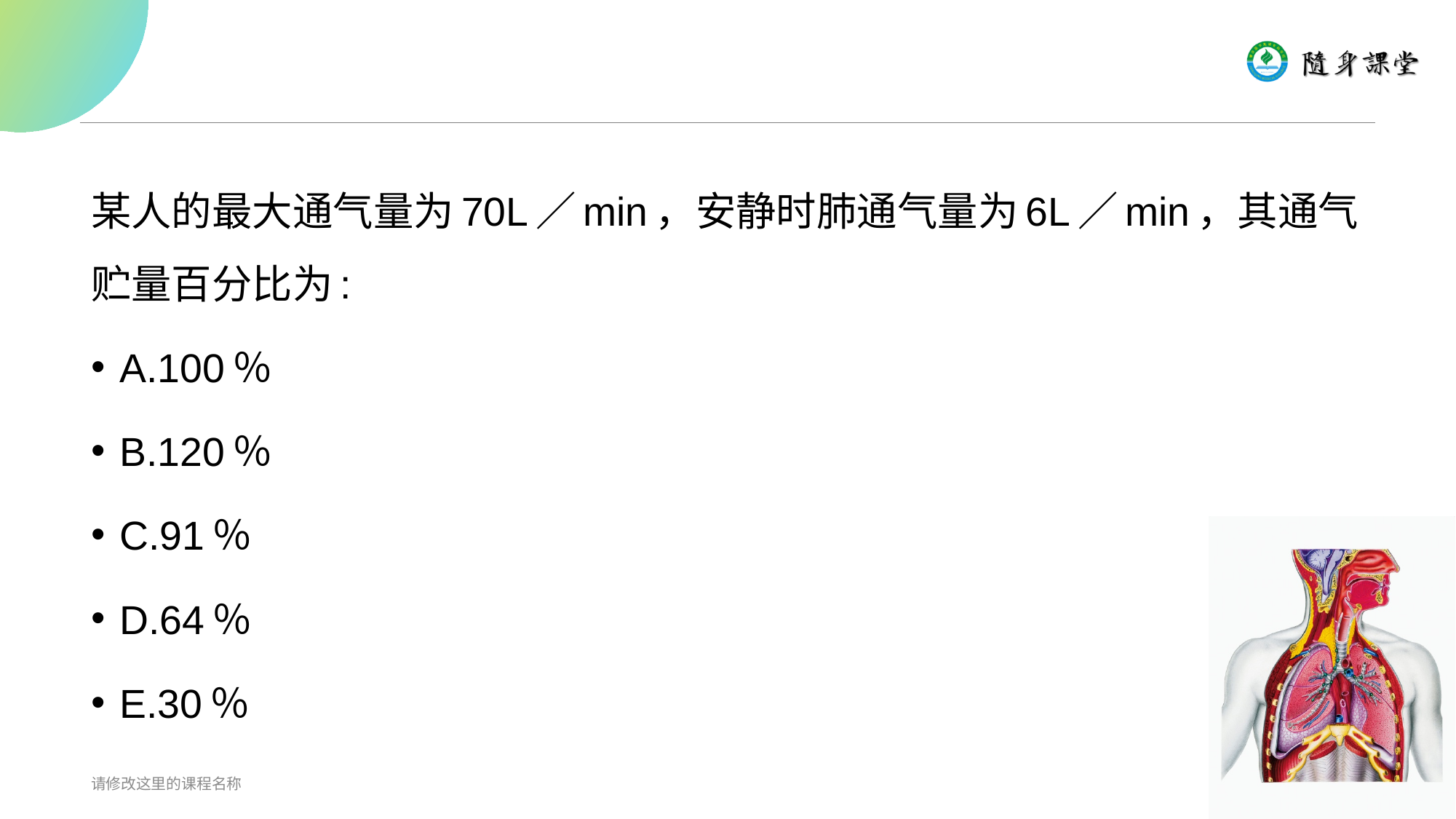

#
某人的最大通气量为70L／min，安静时肺通气量为6L／min，其通气贮量百分比为:
A.100％
B.120％
C.91％
D.64％
E.30％
请修改这里的课程名称
54